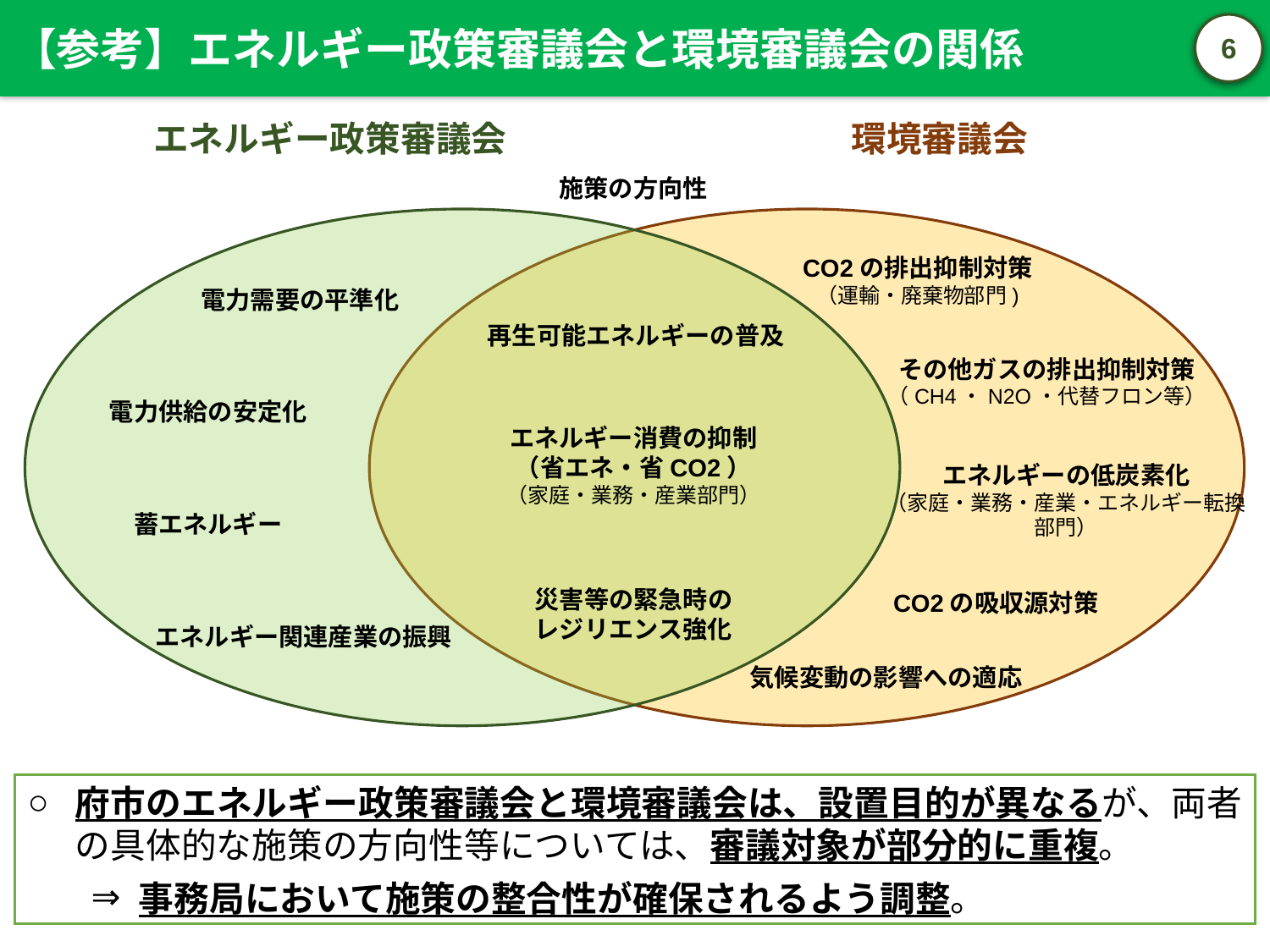

【参考】エネルギー政策審議会と環境審議会の関係
6
エネルギー政策審議会
環境審議会
施策の方向性

CO2の排出抑制対策
（運輸・廃棄物部門)
電力需要の平準化
再生可能エネルギーの普及
その他ガスの排出抑制対策
（CH4・N2O・代替フロン等）
電力供給の安定化
エネルギー消費の抑制
（省エネ・省CO2）
（家庭・業務・産業部門）
エネルギーの低炭素化
（家庭・業務・産業・エネルギー転換部門）
蓄エネルギー
災害等の緊急時の
レジリエンス強化
CO2の吸収源対策
エネルギー関連産業の振興
気候変動の影響への適応
府市のエネルギー政策審議会と環境審議会は、設置目的が異なるが、両者の具体的な施策の方向性等については、審議対象が部分的に重複。
事務局において施策の整合性が確保されるよう調整。